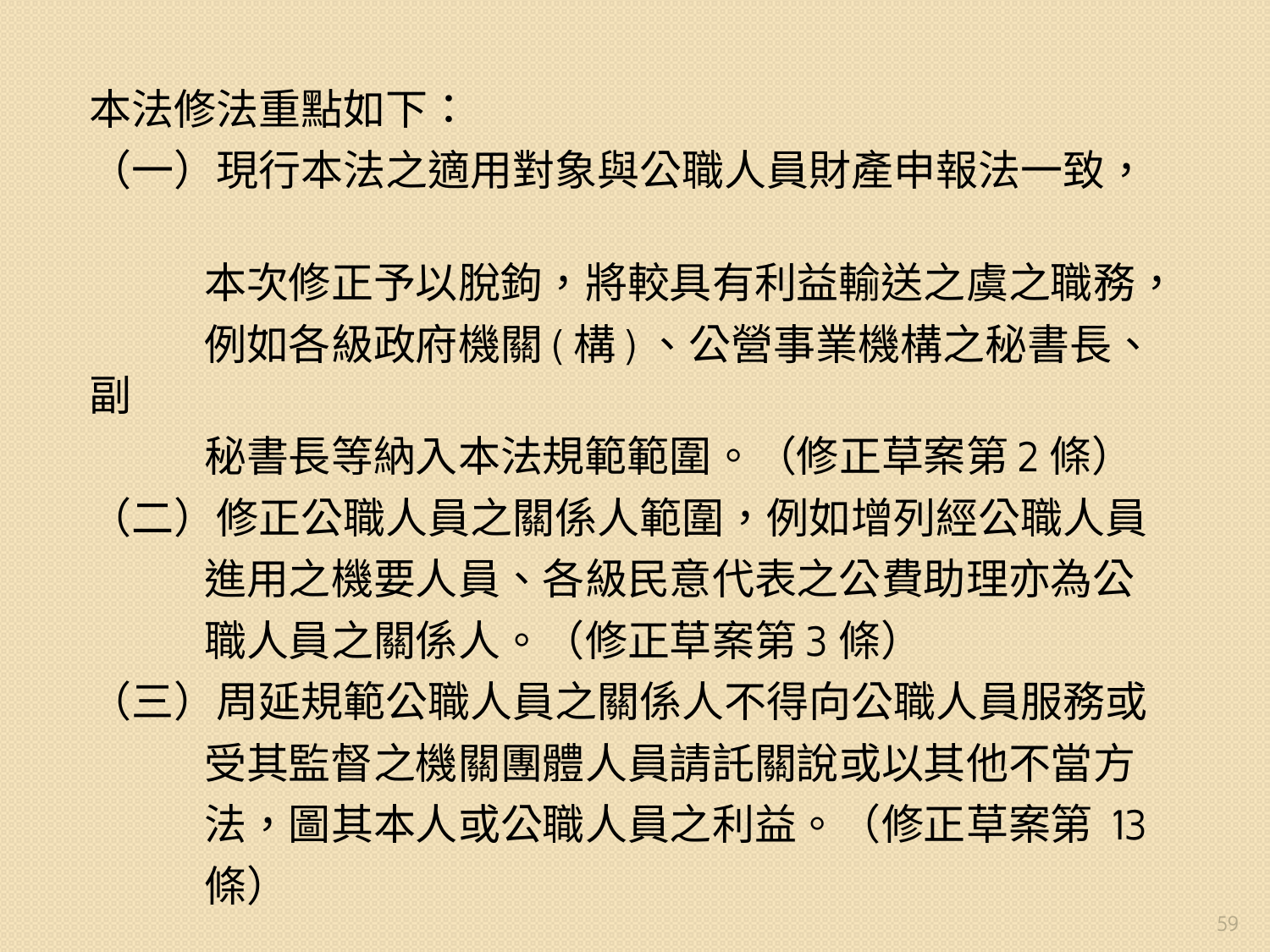

本法修法重點如下：
（一）現行本法之適用對象與公職人員財產申報法一致，
           本次修正予以脫鉤，將較具有利益輸送之虞之職務，
           例如各級政府機關(構)、公營事業機構之秘書長、副
           秘書長等納入本法規範範圍。（修正草案第2條）
（二）修正公職人員之關係人範圍，例如增列經公職人員
           進用之機要人員、各級民意代表之公費助理亦為公
           職人員之關係人。（修正草案第3條）
（三）周延規範公職人員之關係人不得向公職人員服務或
           受其監督之機關團體人員請託關說或以其他不當方
           法，圖其本人或公職人員之利益。（修正草案第 13
           條）

59